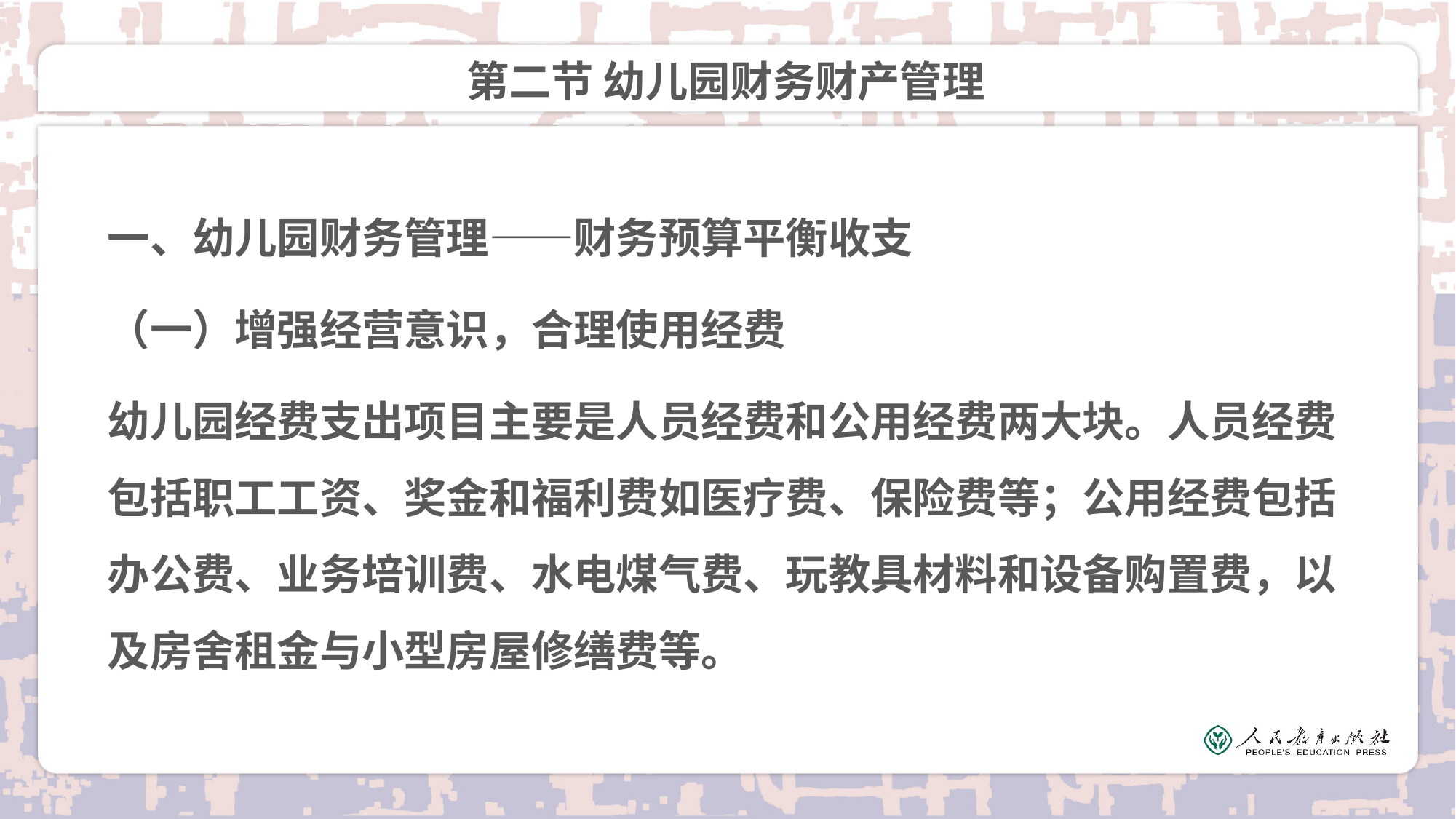

# 第二节 幼儿园财务财产管理
一、幼儿园财务管理——财务预算平衡收支
（一）增强经营意识，合理使用经费
幼儿园经费支出项目主要是人员经费和公用经费两大块。人员经费包括职工工资、奖金和福利费如医疗费、保险费等；公用经费包括办公费、业务培训费、水电煤气费、玩教具材料和设备购置费，以及房舍租金与小型房屋修缮费等。